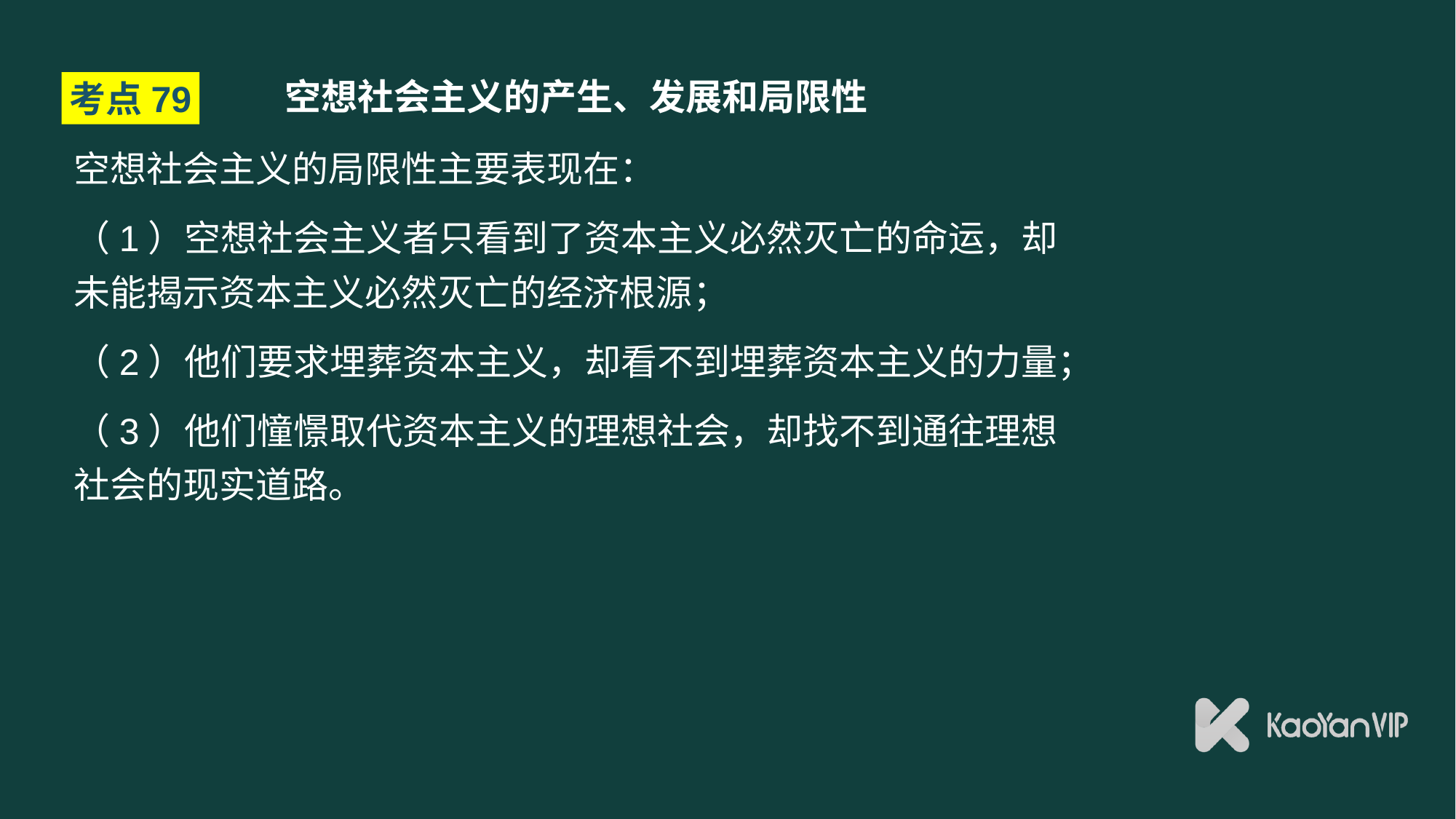

# 空想社会主义的产生、发展和局限性
考点79
空想社会主义的局限性主要表现在：
（1）空想社会主义者只看到了资本主义必然灭亡的命运，却未能揭示资本主义必然灭亡的经济根源；
（2）他们要求埋葬资本主义，却看不到埋葬资本主义的力量；
（3）他们憧憬取代资本主义的理想社会，却找不到通往理想社会的现实道路。